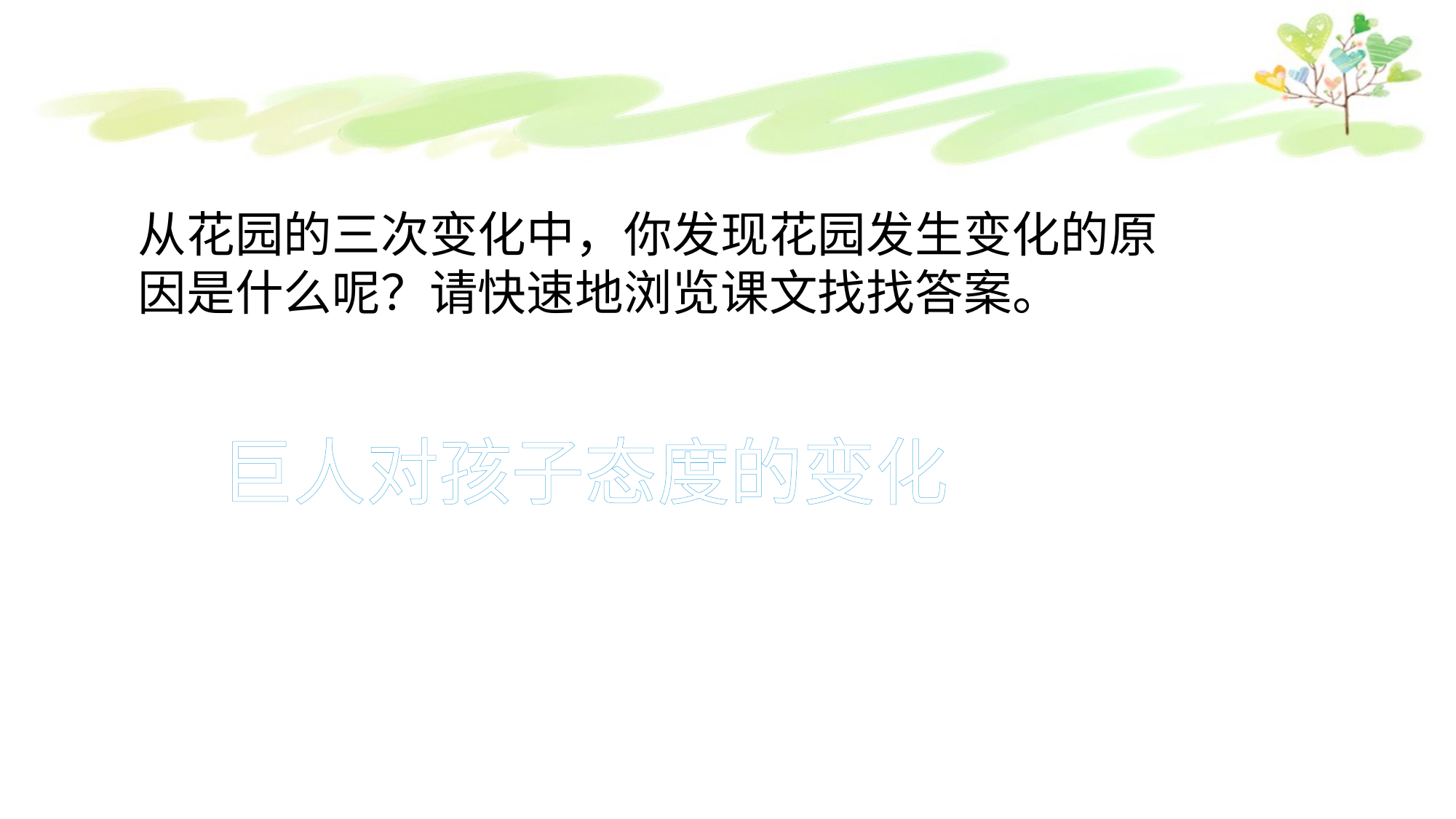

从花园的三次变化中，你发现花园发生变化的原因是什么呢？请快速地浏览课文找找答案。
巨人对孩子态度的变化